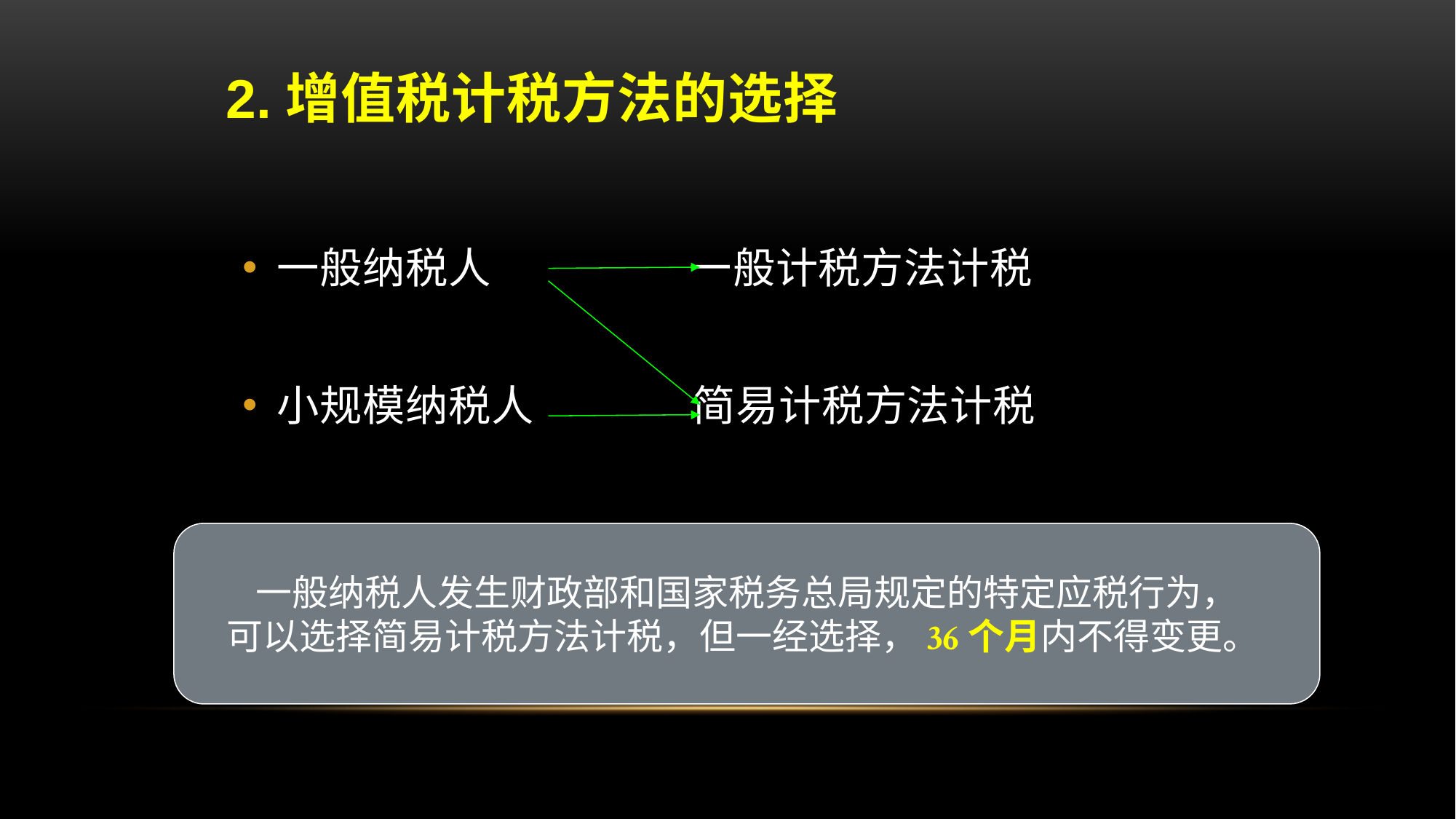

2.增值税计税方法的选择

一般纳税人                    一般计税方法计税

小规模纳税人                简易计税方法计税

一般纳税人发生财政部和国家税务总局规定的特定应税行为，
可以选择简易计税方法计税，但一经选择，36个月内不得变更。
13